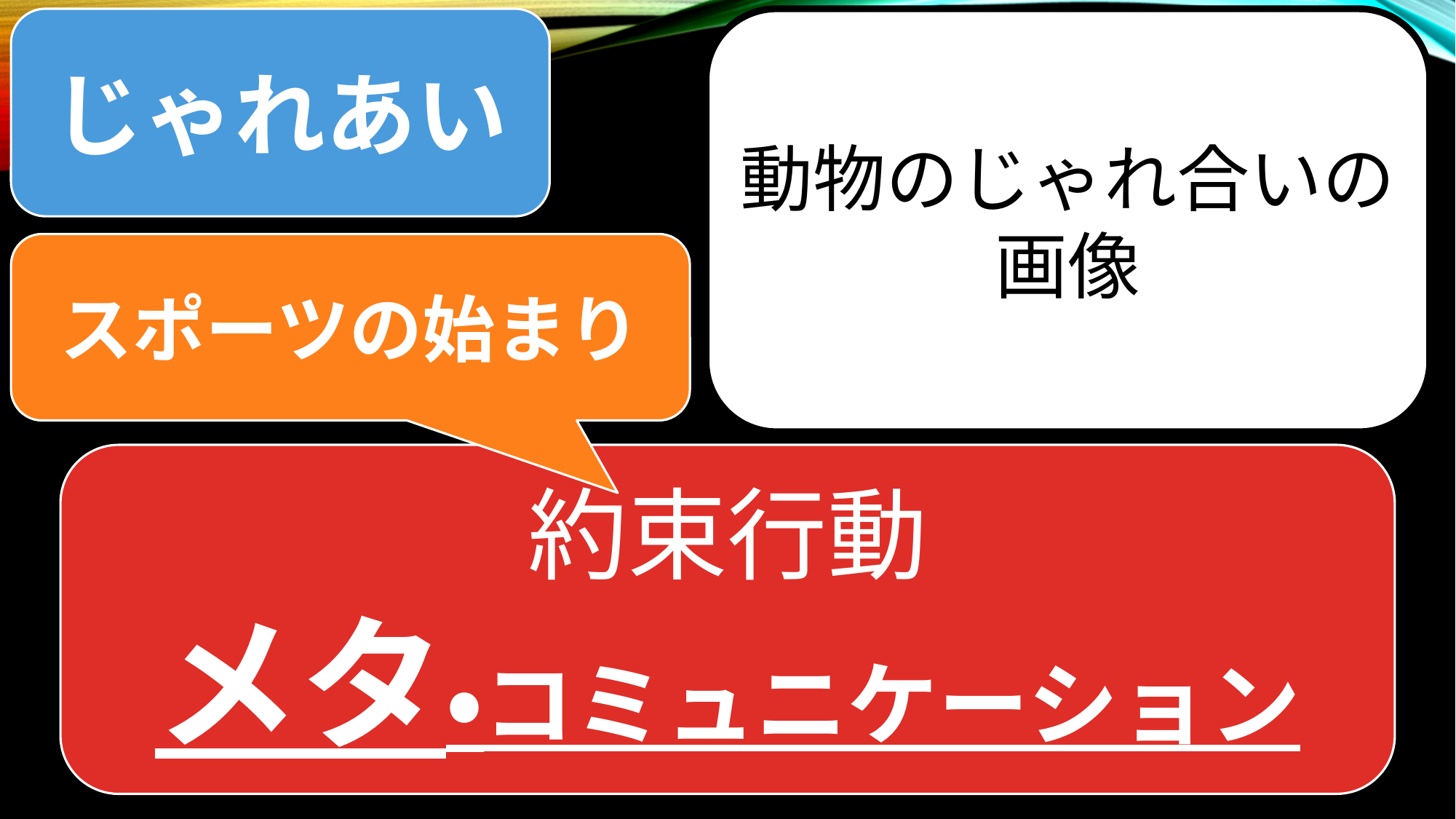

じゃれあい
動物のじゃれ合いの画像
スポーツの始まり
約束行動
メタ・コミュニケーション